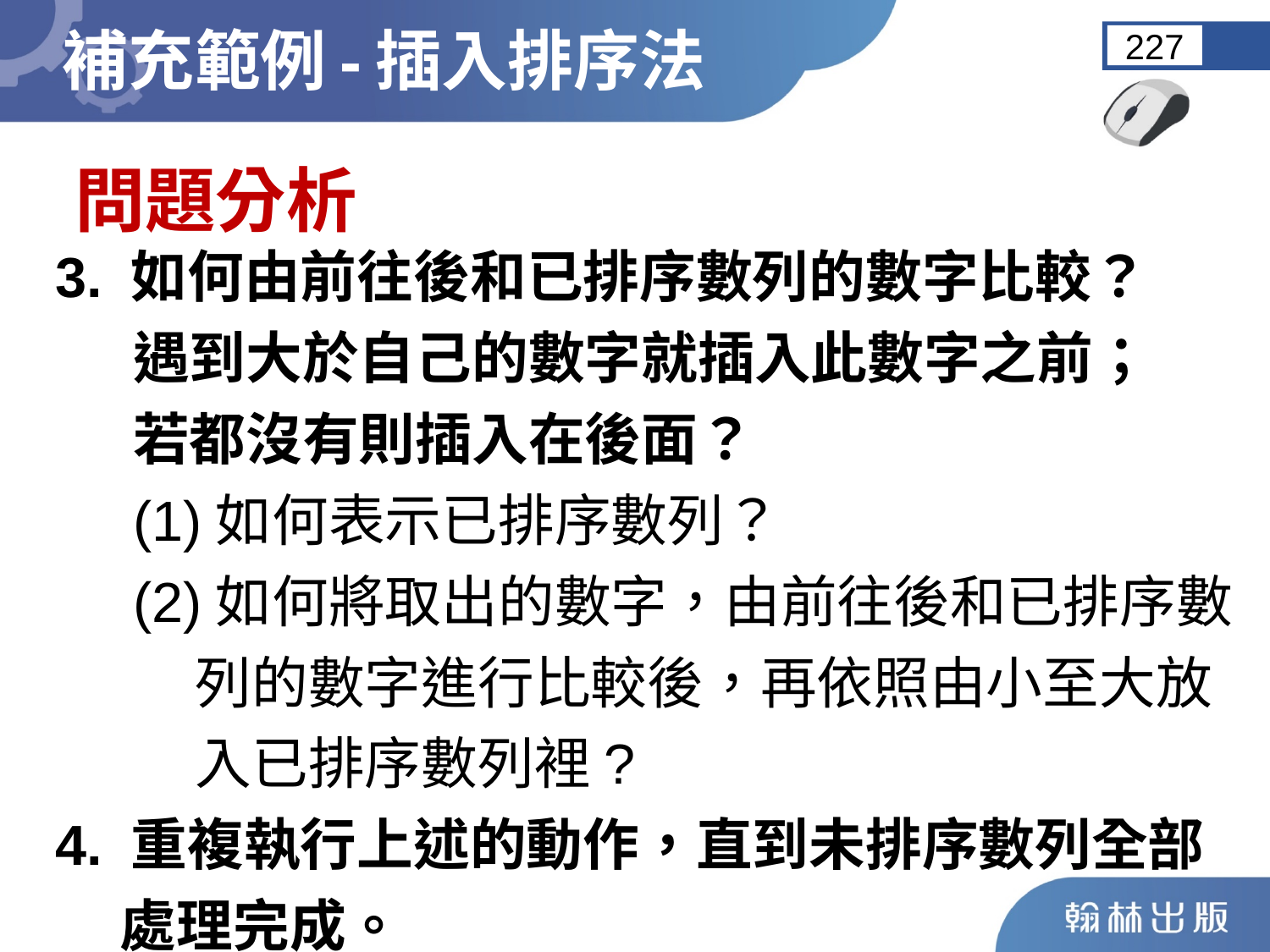

補充範例-插入排序法

227
問題分析
3. 如何由前往後和已排序數列的數字比較？
     遇到大於自己的數字就插入此數字之前；
     若都沒有則插入在後面？
     (1)如何表示已排序數列？
     (2)如何將取出的數字，由前往後和已排序數
          列的數字進行比較後，再依照由小至大放
          入已排序數列裡?
4. 重複執行上述的動作，直到未排序數列全部
    處理完成。